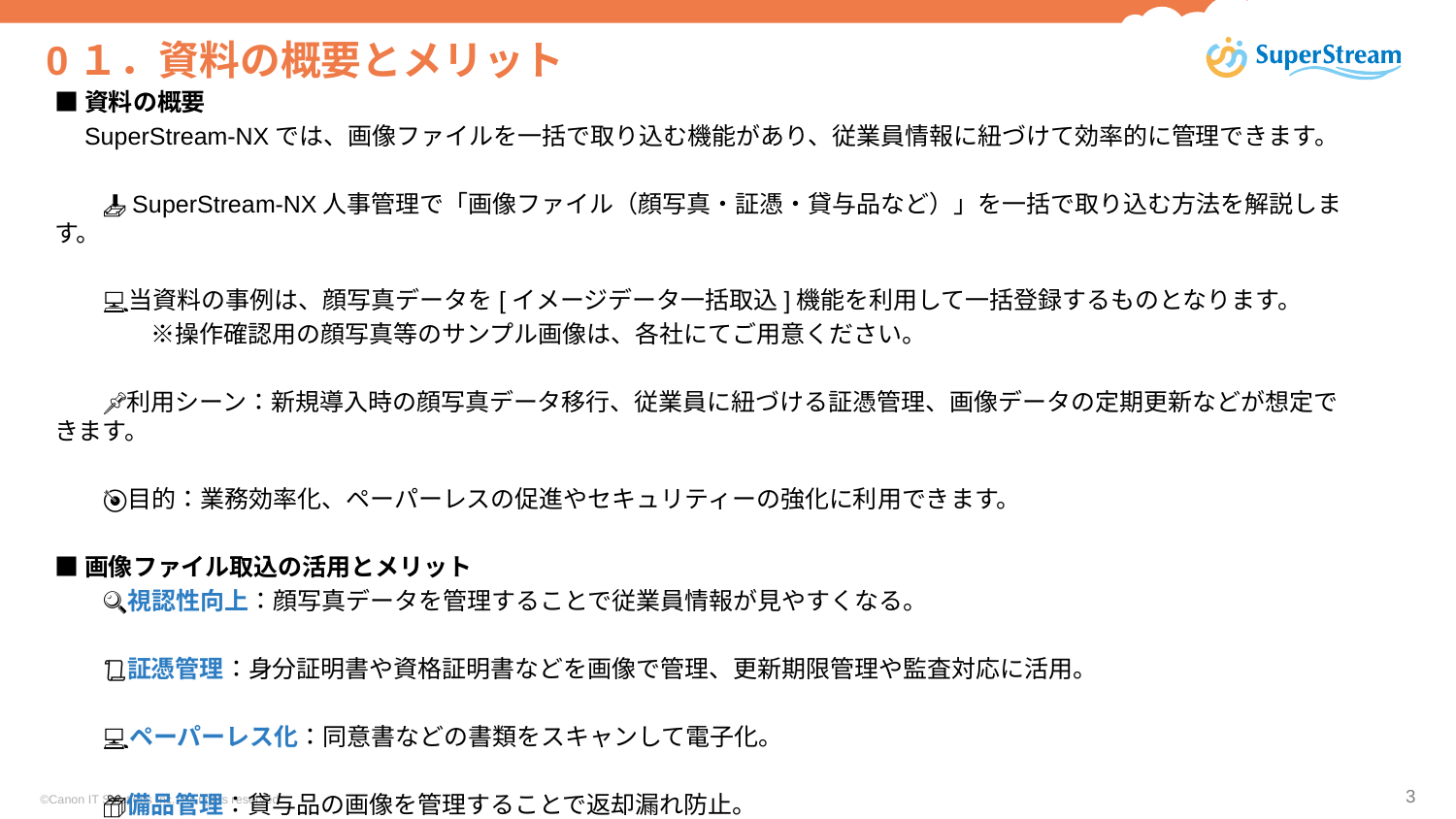

# 0１．資料の概要とメリット
■資料の概要
　SuperStream-NXでは、画像ファイルを一括で取り込む機能があり、従業員情報に紐づけて効率的に管理できます。

　　📥SuperStream-NX人事管理で「画像ファイル（顔写真・証憑・貸与品など）」を一括で取り込む方法を解説します。

　　💻当資料の事例は、顔写真データを[イメージデータ一括取込]機能を利用して一括登録するものとなります。
　　　　※操作確認用の顔写真等のサンプル画像は、各社にてご用意ください。

　　📌利用シーン：新規導入時の顔写真データ移行、従業員に紐づける証憑管理、画像データの定期更新などが想定できます。

　　🎯目的：業務効率化、ペーパーレスの促進やセキュリティーの強化に利用できます。

■画像ファイル取込の活用とメリット
　　🔍視認性向上：顔写真データを管理することで従業員情報が見やすくなる。

　　📜証憑管理：身分証明書や資格証明書などを画像で管理、更新期限管理や監査対応に活用。

　　💻ペーパーレス化：同意書などの書類をスキャンして電子化。

　　📦備品管理：貸与品の画像を管理することで返却漏れ防止。

©Canon IT Solutions Inc.  All rights reserved.
3